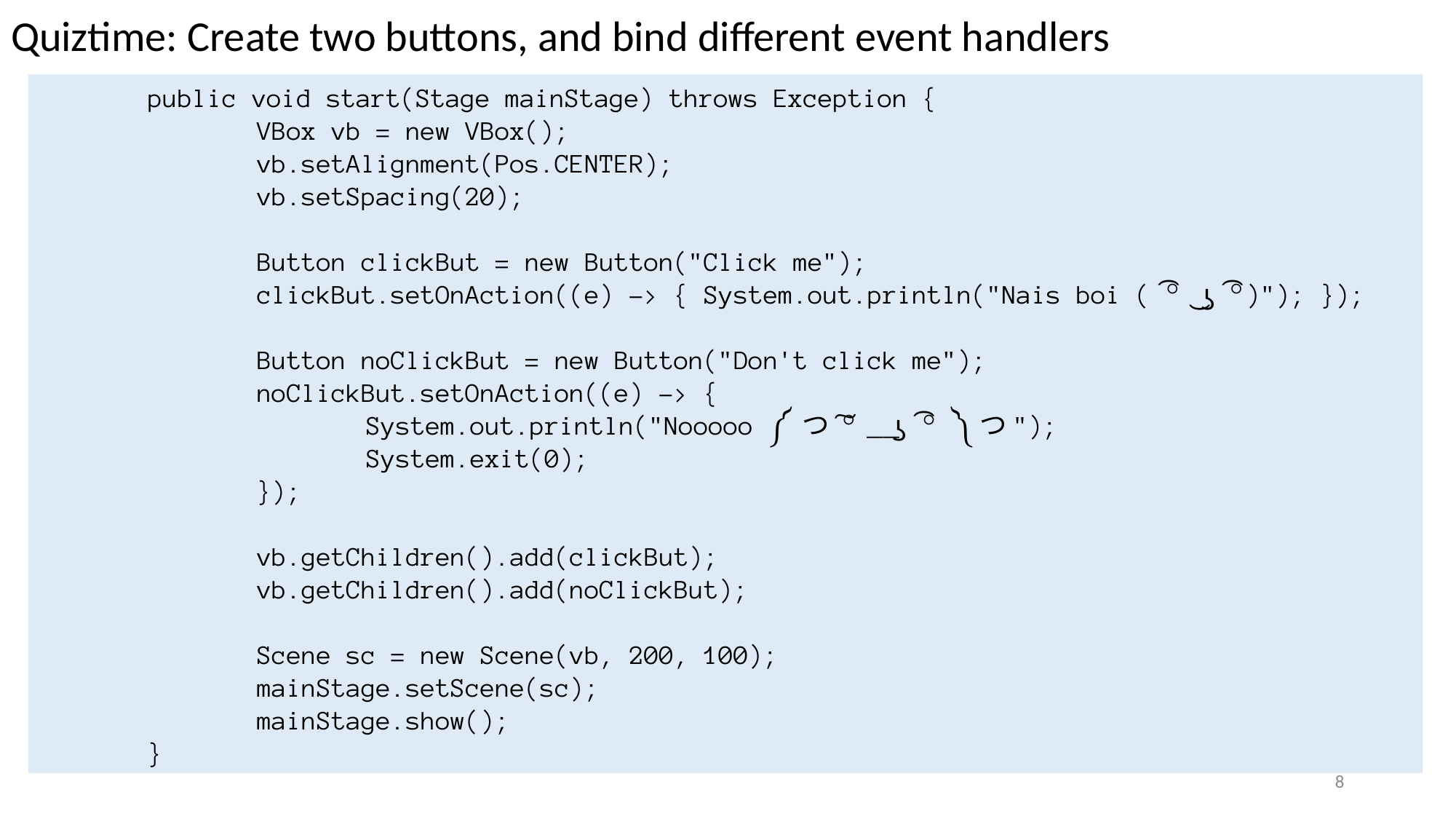

# Quiztime: Create two buttons, and bind different event handlers
	public void start(Stage mainStage) throws Exception {
		VBox vb = new VBox();
		vb.setAlignment(Pos.CENTER);
		vb.setSpacing(20);

		Button clickBut = new Button("Click me");
		clickBut.setOnAction((e) -> { System.out.println("Nais boi ( ͡° ͜ʖ ͡°)"); });

		Button noClickBut = new Button("Don't click me");
		noClickBut.setOnAction((e) -> {
			System.out.println("Nooooo ༼ つ ͠° ͟ ͟ʖ ͡° ༽つ");
			System.exit(0);
		});

		vb.getChildren().add(clickBut);
		vb.getChildren().add(noClickBut);

		Scene sc = new Scene(vb, 200, 100);
		mainStage.setScene(sc);
		mainStage.show();
	}
8